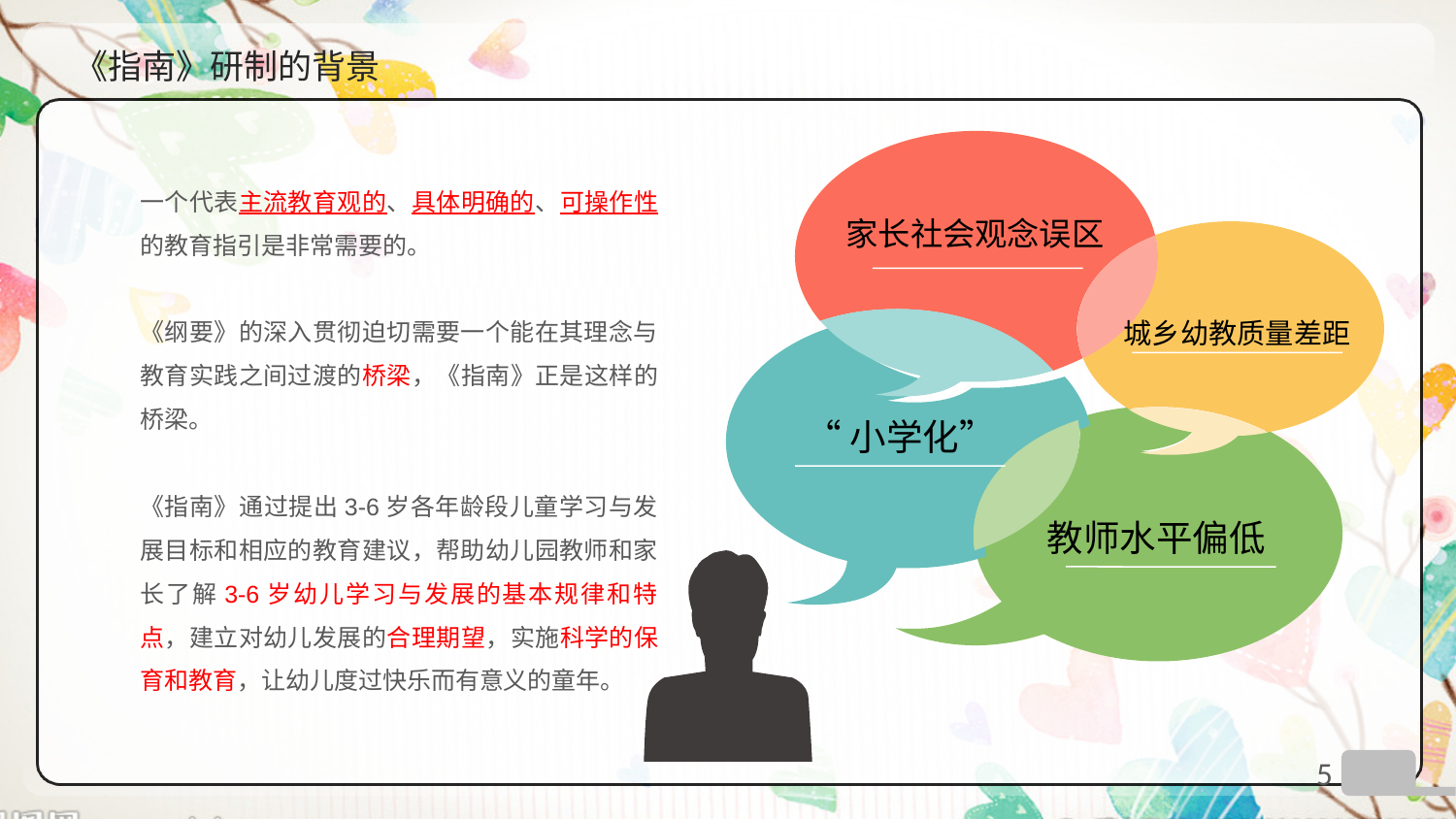

# 《指南》研制的背景

一个代表主流教育观的、具体明确的、可操作性的教育指引是非常需要的。

《纲要》的深入贯彻迫切需要一个能在其理念与教育实践之间过渡的桥梁，《指南》正是这样的桥梁。

《指南》通过提出3-6岁各年龄段儿童学习与发展目标和相应的教育建议，帮助幼儿园教师和家长了解3-6岁幼儿学习与发展的基本规律和特点，建立对幼儿发展的合理期望，实施科学的保育和教育，让幼儿度过快乐而有意义的童年。
家长社会观念误区

城乡幼教质量差距

“小学化”

教师水平偏低